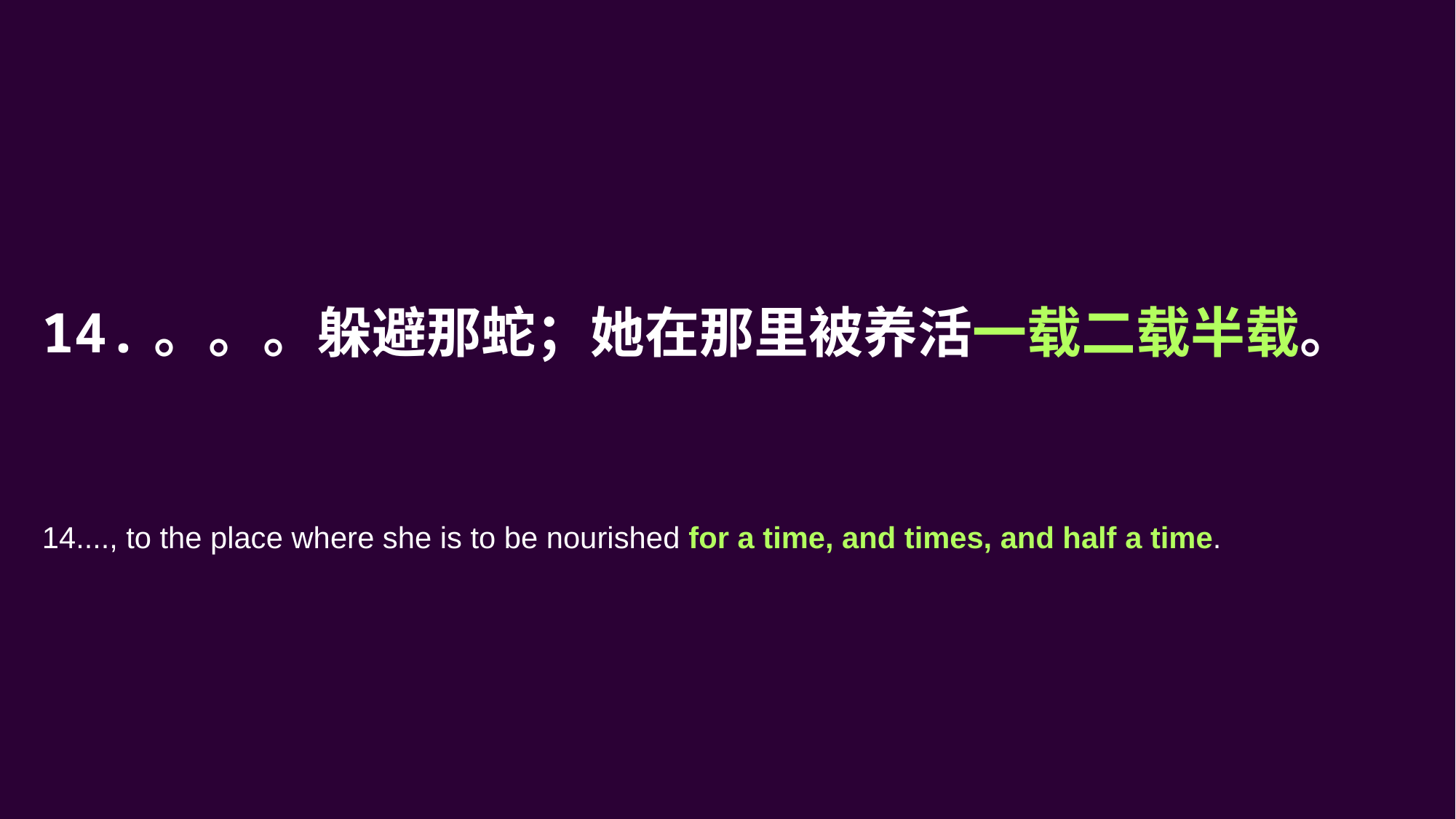

14.。。。躲避那蛇；她在那里被养活一载二载半载。

14...., to the place where she is to be nourished for a time, and times, and half a time.